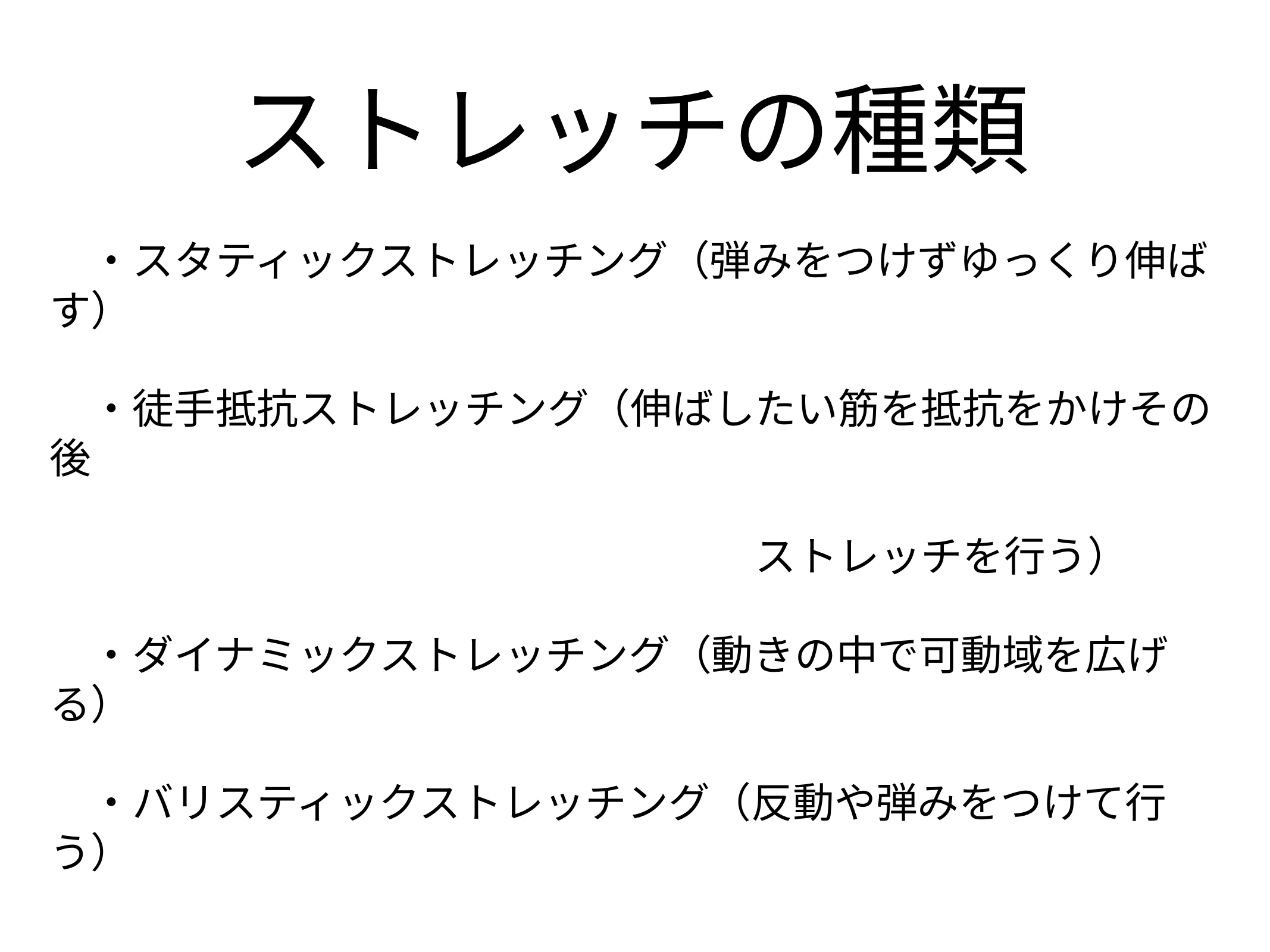

# ストレッチの種類
　・スタティックストレッチング（弾みをつけずゆっくり伸ばす）
　・徒手抵抗ストレッチング（伸ばしたい筋を抵抗をかけその後
　　　　　　　　　　　　　　　　　ストレッチを行う）
　・ダイナミックストレッチング（動きの中で可動域を広げる）
　・バリスティックストレッチング（反動や弾みをつけて行う）